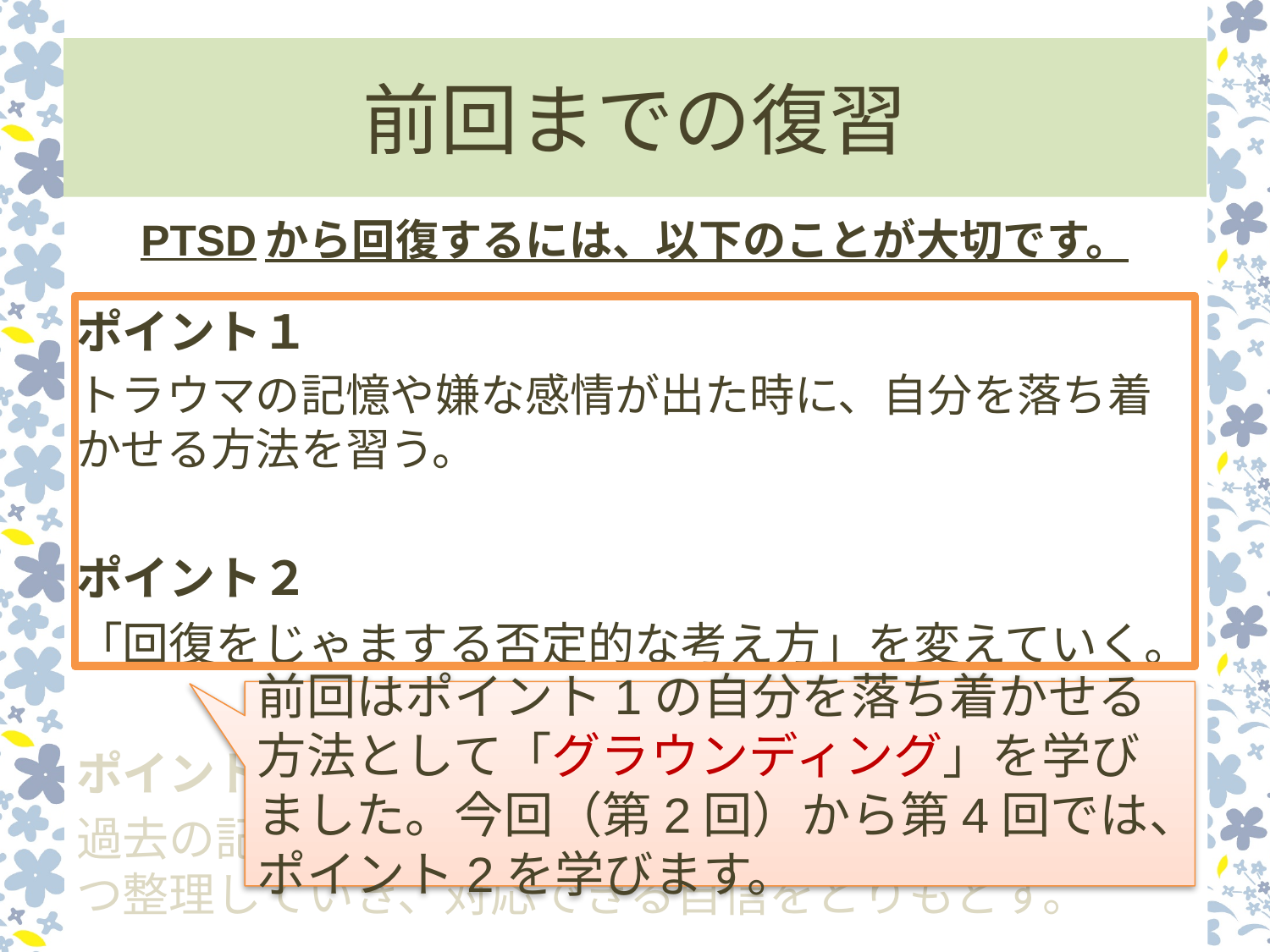

# 前回までの復習
PTSDから回復するには、以下のことが大切です。

ポイント１
トラウマの記憶や嫌な感情が出た時に、自分を落ち着かせる方法を習う。

ポイント２
「回復をじゃまする否定的な考え方」を変えていく。

ポイント３
過去の記憶やそれに関する刺激を避けないで、少しずつ整理していき、対応できる自信をとりもどす。

前回はポイント1の自分を落ち着かせる方法として「グラウンディング」を学びました。今回（第2回）から第4回では、ポイント2を学びます。